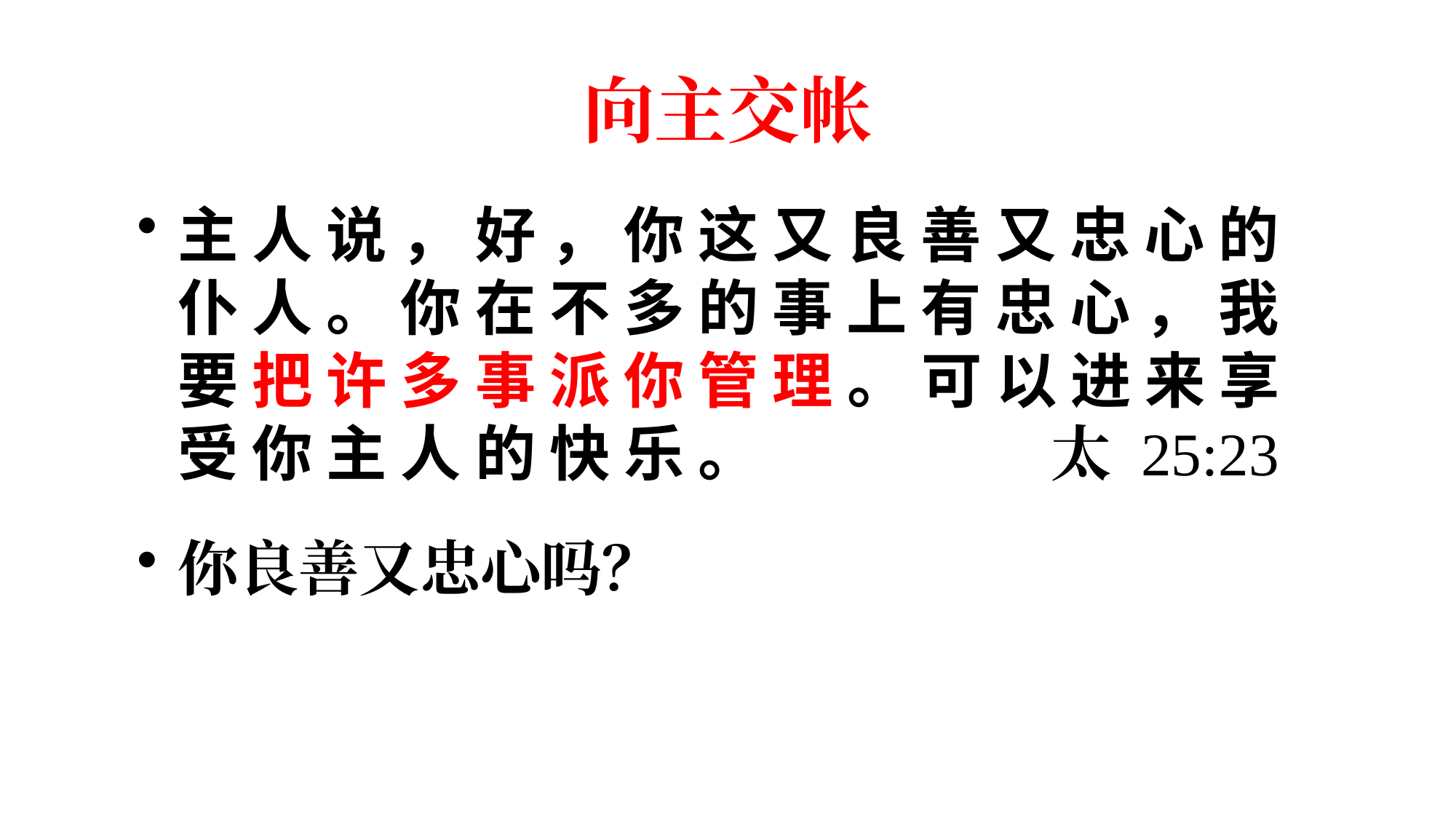

# 向主交帐
主 人 说 ， 好 ， 你 这 又 良 善 又 忠 心 的 仆 人 。 你 在 不 多 的 事 上 有 忠 心 ， 我 要 把 许 多 事 派 你 管 理 。 可 以 进 来 享 受 你 主 人 的 快 乐 。 			太 25:23
你良善又忠心吗？